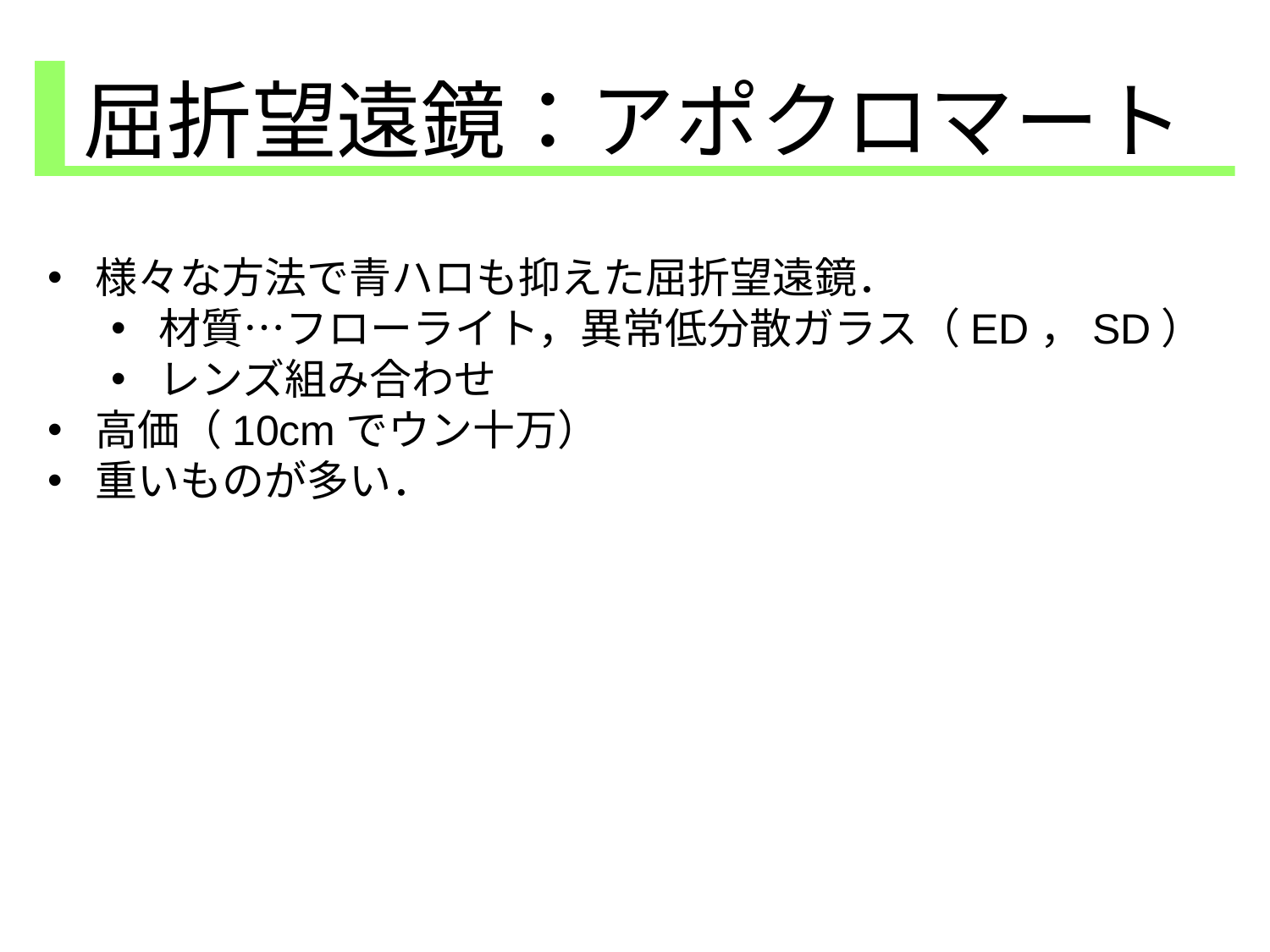

屈折望遠鏡：アポクロマート

様々な方法で青ハロも抑えた屈折望遠鏡．
材質…フローライト，異常低分散ガラス（ED，SD）
レンズ組み合わせ
高価（10cmでウン十万）
重いものが多い．